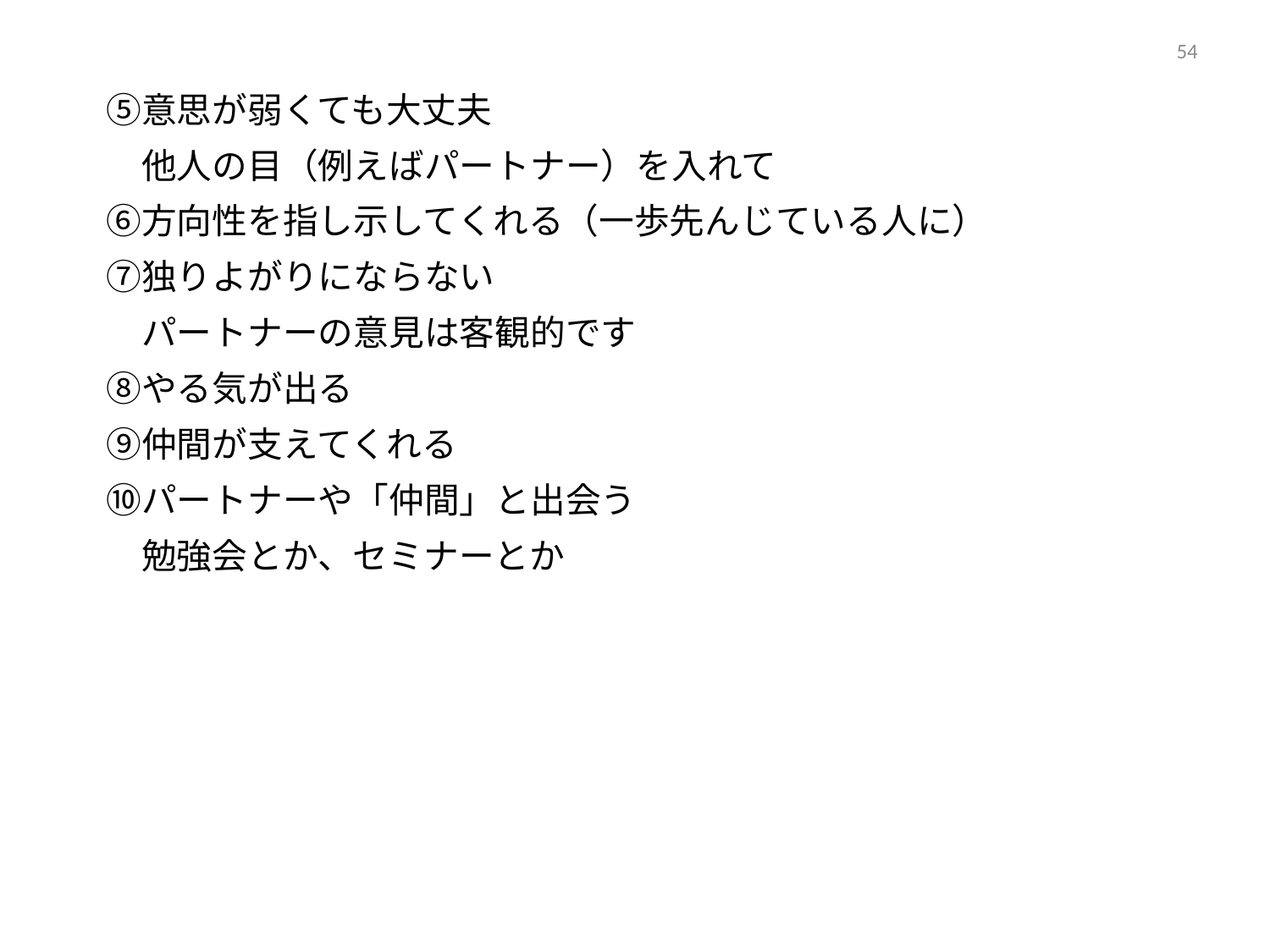

54
　　 ⑤意思が弱くても大丈夫
　　　 他人の目（例えばパートナー）を入れて
　　 ⑥方向性を指し示してくれる（一歩先んじている人に）
　　 ⑦独りよがりにならない
　　　 パートナーの意見は客観的です
　　 ⑧やる気が出る
　　 ⑨仲間が支えてくれる
　　 ⑩パートナーや「仲間」と出会う
　　　 勉強会とか、セミナーとか